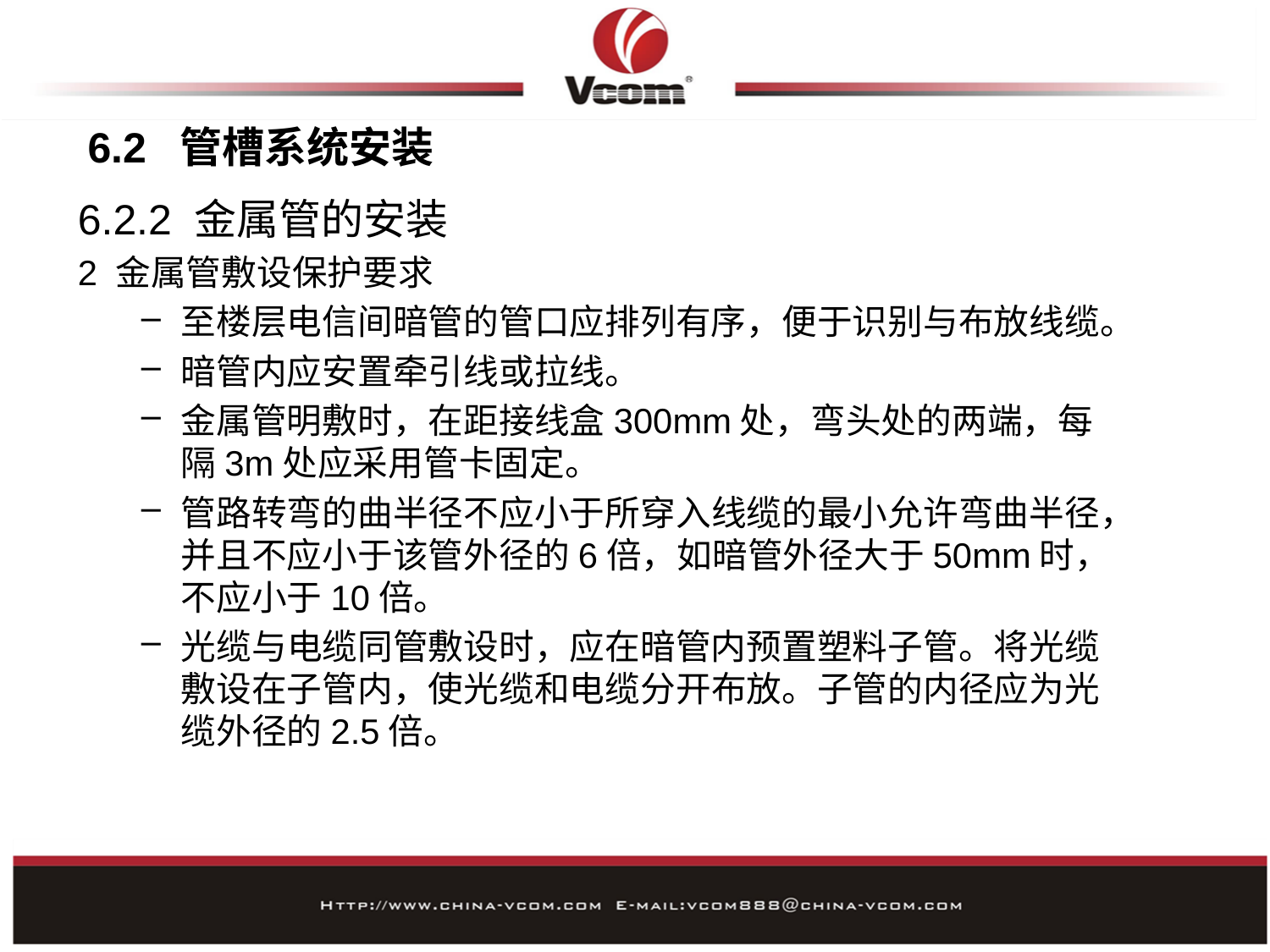

# 6.2  管槽系统安装
6.2.2 金属管的安装
2 金属管敷设保护要求
至楼层电信间暗管的管口应排列有序，便于识别与布放线缆。
暗管内应安置牵引线或拉线。
金属管明敷时，在距接线盒300mm处，弯头处的两端，每隔3m处应采用管卡固定。
管路转弯的曲半径不应小于所穿入线缆的最小允许弯曲半径，并且不应小于该管外径的6倍，如暗管外径大于50mm时，不应小于10倍。
光缆与电缆同管敷设时，应在暗管内预置塑料子管。将光缆敷设在子管内，使光缆和电缆分开布放。子管的内径应为光缆外径的2.5倍。